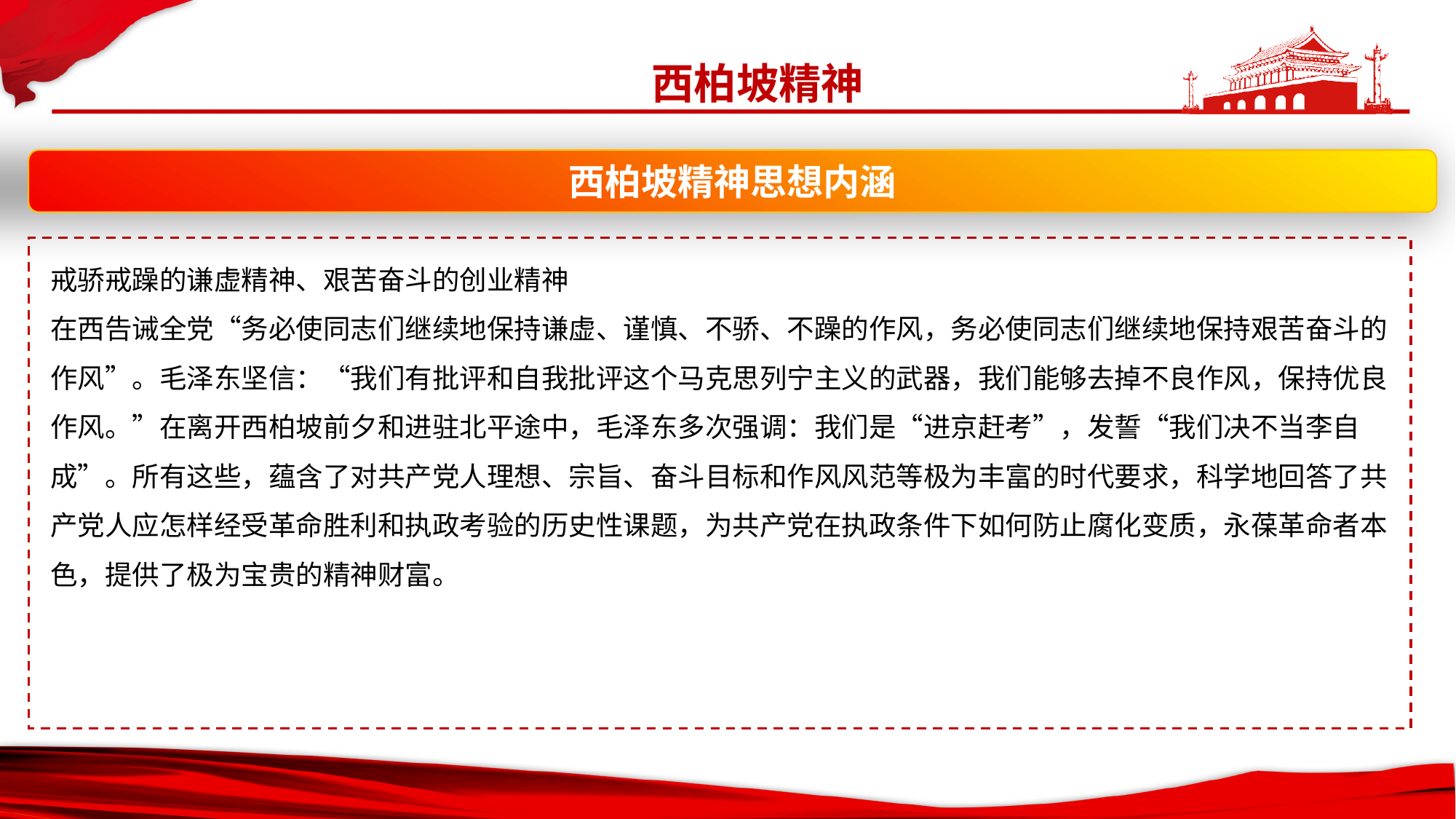

西柏坡精神
西柏坡精神思想内涵

戒骄戒躁的谦虚精神、艰苦奋斗的创业精神
在西告诫全党“务必使同志们继续地保持谦虚、谨慎、不骄、不躁的作风，务必使同志们继续地保持艰苦奋斗的作风”。毛泽东坚信：“我们有批评和自我批评这个马克思列宁主义的武器，我们能够去掉不良作风，保持优良作风。”在离开西柏坡前夕和进驻北平途中，毛泽东多次强调：我们是“进京赶考”，发誓“我们决不当李自成”。所有这些，蕴含了对共产党人理想、宗旨、奋斗目标和作风风范等极为丰富的时代要求，科学地回答了共产党人应怎样经受革命胜利和执政考验的历史性课题，为共产党在执政条件下如何防止腐化变质，永葆革命者本色，提供了极为宝贵的精神财富。